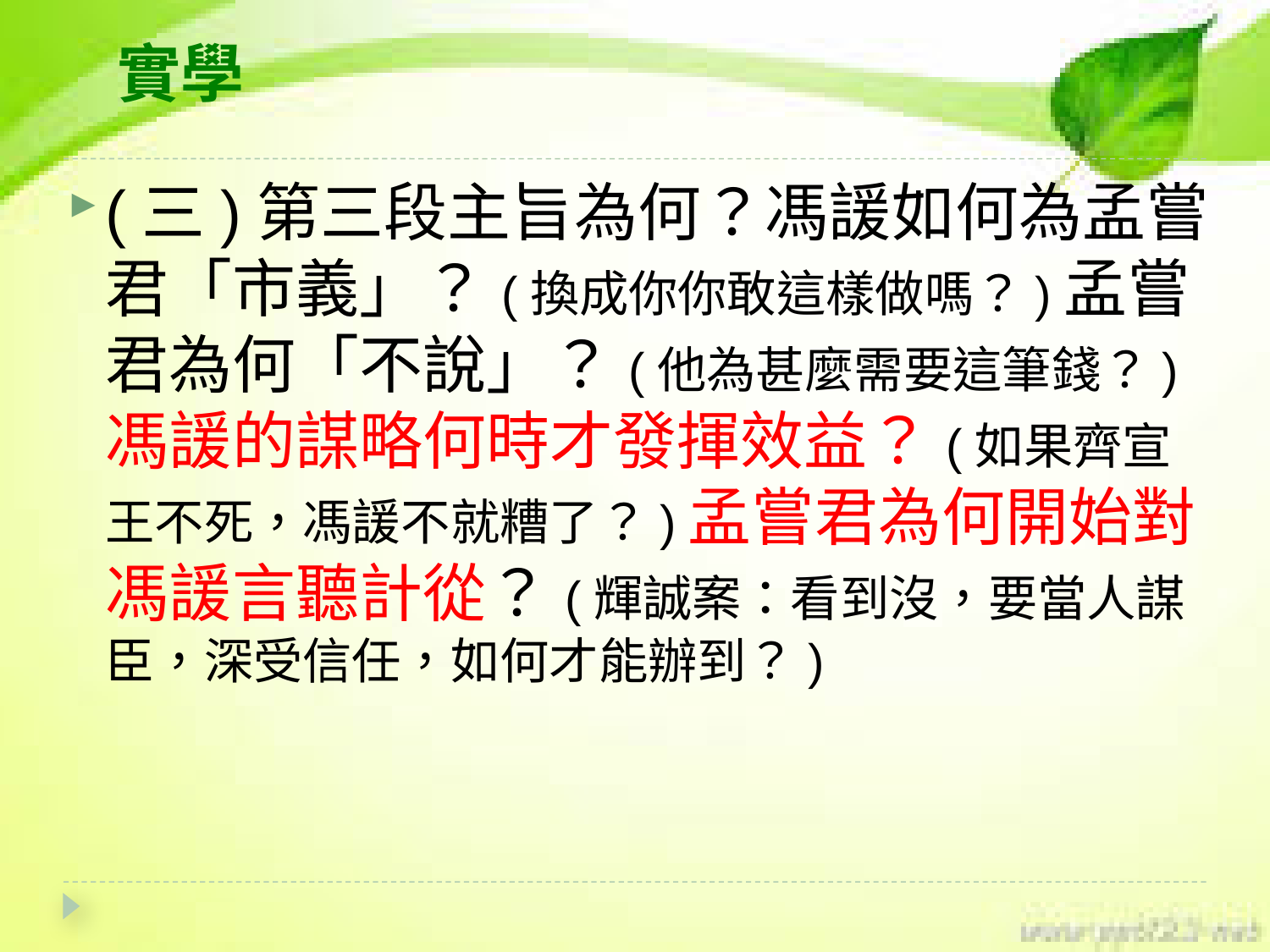

實學

(三)第三段主旨為何？馮諼如何為孟嘗君「市義」？(換成你你敢這樣做嗎？)孟嘗君為何「不說」？(他為甚麼需要這筆錢？)馮諼的謀略何時才發揮效益？(如果齊宣王不死，馮諼不就糟了？)孟嘗君為何開始對馮諼言聽計從？(輝誠案：看到沒，要當人謀臣，深受信任，如何才能辦到？)